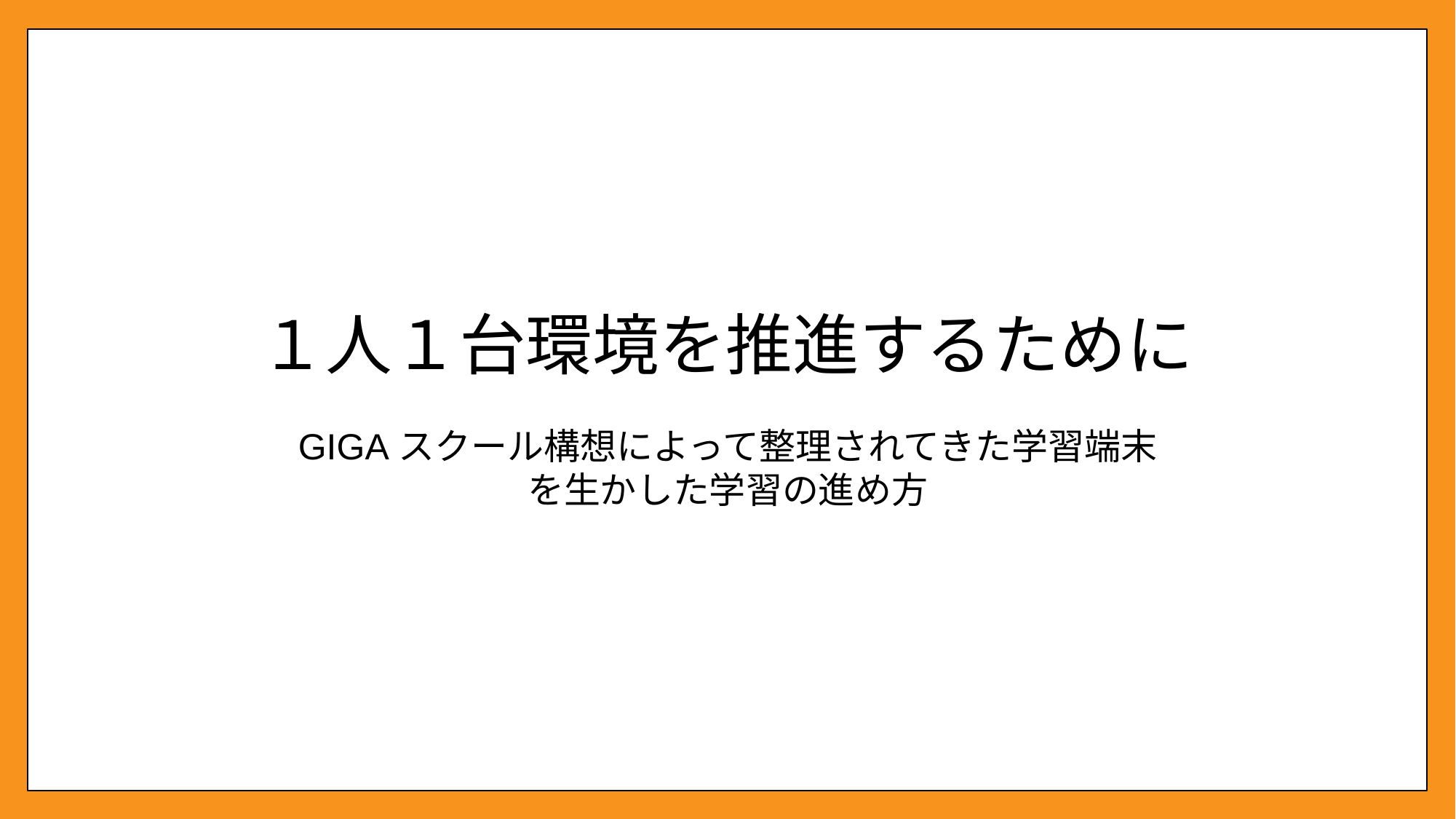

# １人１台環境を推進するために
GIGAスクール構想によって整理されてきた学習端末を生かした学習の進め方